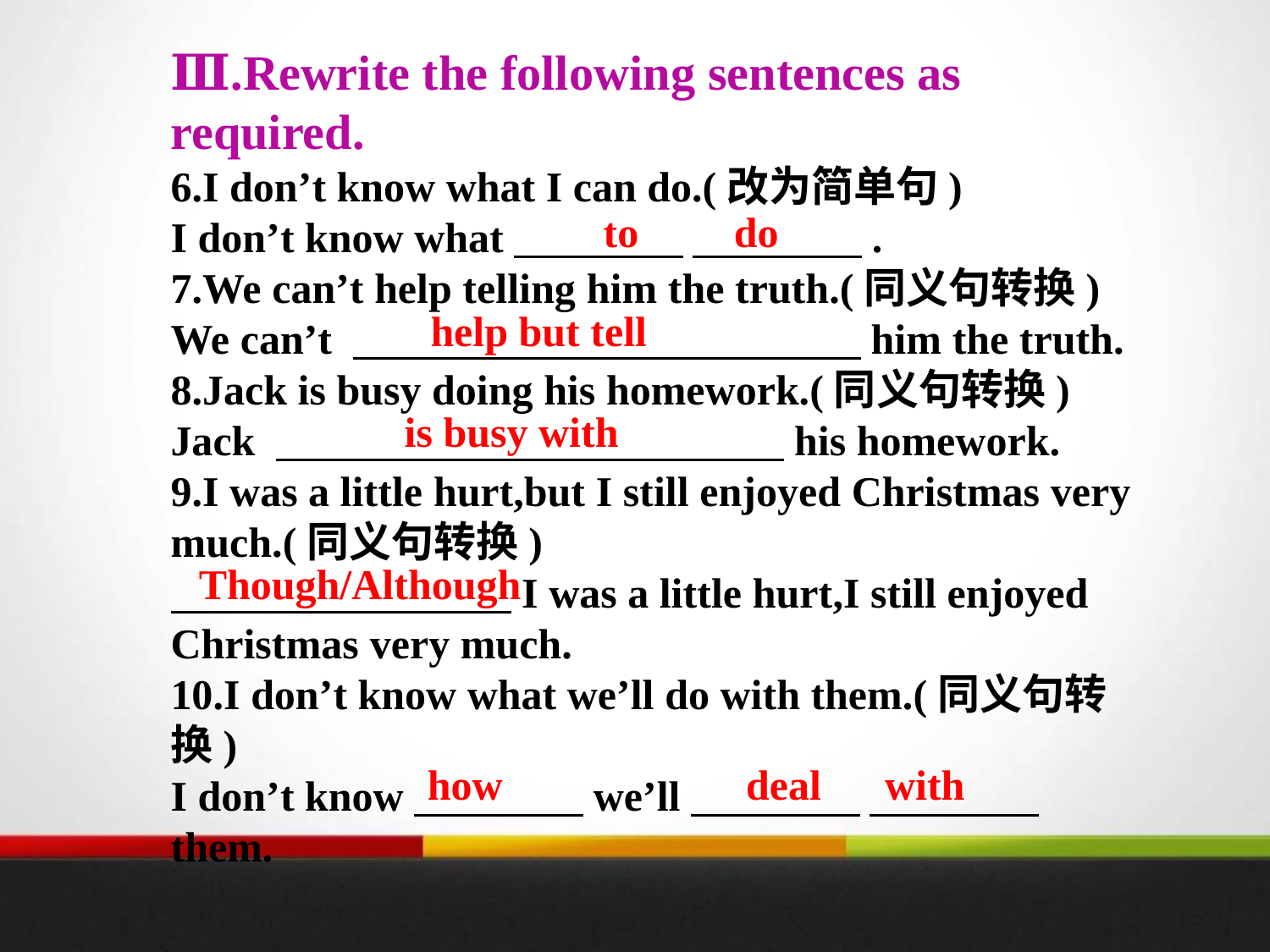

Ⅲ.Rewrite the following sentences as required.
6.I don’t know what I can do.(改为简单句)
I don’t know what　　　　 　　　　.
7.We can’t help telling him the truth.(同义句转换)
We can’t 　　　　　　　　　　　　him the truth.
8.Jack is busy doing his homework.(同义句转换)
Jack 　　　　　　　　　　　　his homework.
9.I was a little hurt,but I still enjoyed Christmas very much.(同义句转换)
　　　　                  I was a little hurt,I still enjoyed Christmas very much.
10.I don’t know what we’ll do with them.(同义句转换)
I don’t know　　　　we’ll　　　　 　　　　them.
to         do
help but tell
     is busy with
Though/Although
how                       deal      with